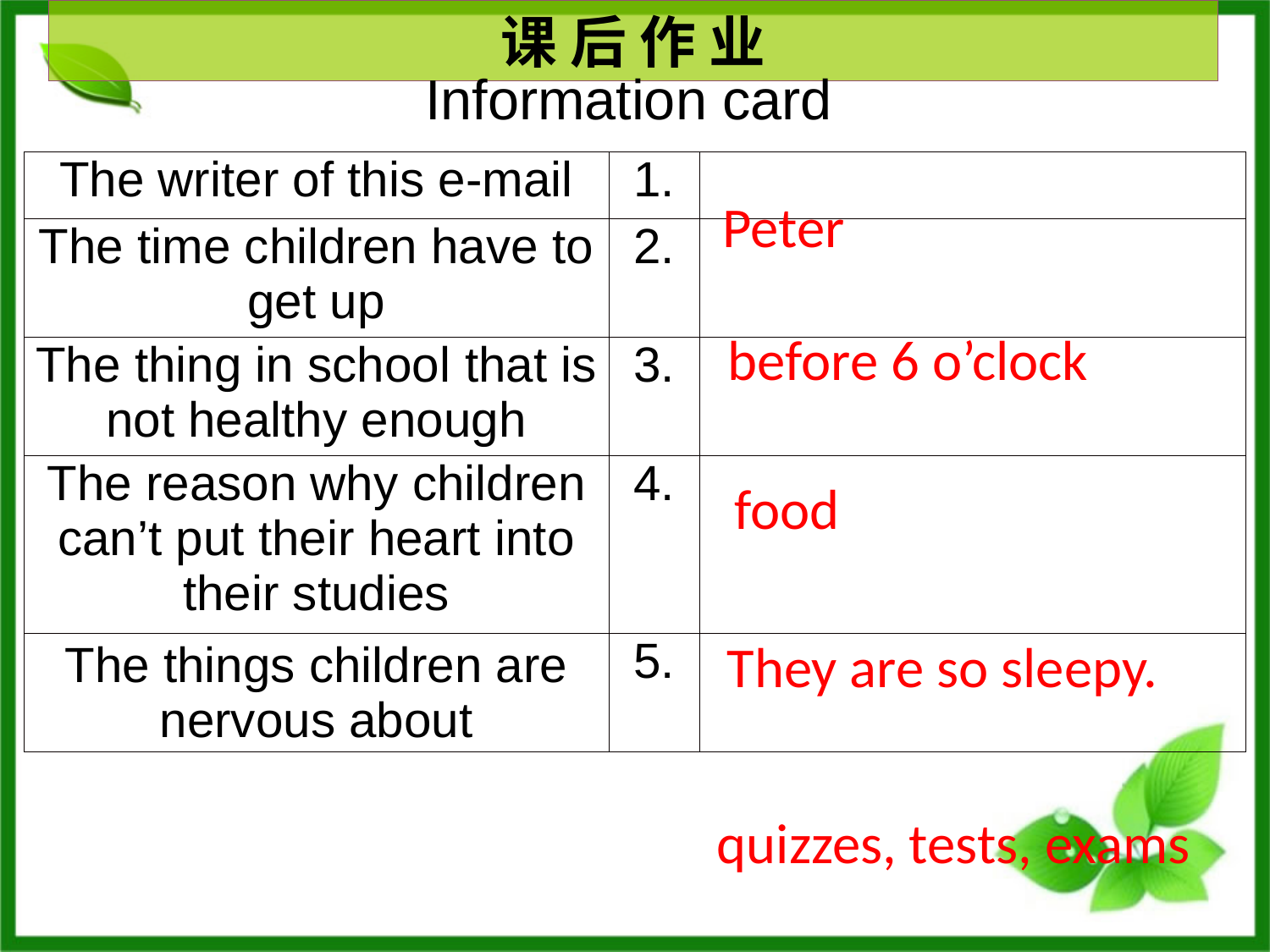

课 后 作 业
Information card
| The writer of this e-mail | 1. |  |
| --- | --- | --- |
| The time children have to get up | 2. |  |
| The thing in school that is not healthy enough | 3. |  |
| The reason why children can’t put their heart into their studies | 4. |  |
| The things children are nervous about | 5. |  |
Peter
 before 6 o’clock
food
They are so sleepy.
quizzes, tests, exams